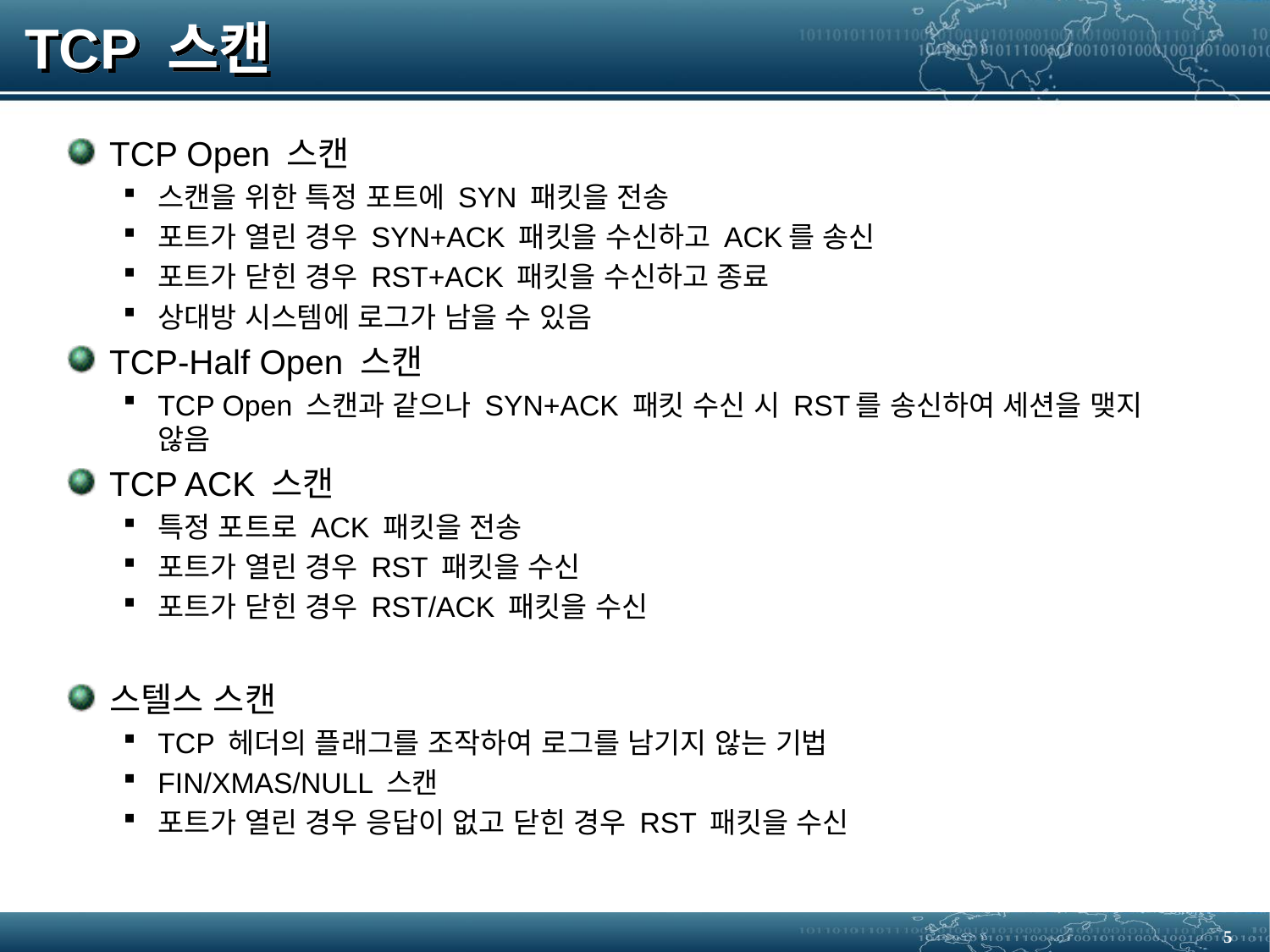

# TCP 스캔
TCP Open 스캔
스캔을 위한 특정 포트에 SYN 패킷을 전송
포트가 열린 경우 SYN+ACK 패킷을 수신하고 ACK를 송신
포트가 닫힌 경우 RST+ACK 패킷을 수신하고 종료
상대방 시스템에 로그가 남을 수 있음
TCP-Half Open 스캔
TCP Open 스캔과 같으나 SYN+ACK 패킷 수신 시 RST를 송신하여 세션을 맺지 않음
TCP ACK 스캔
특정 포트로 ACK 패킷을 전송
포트가 열린 경우 RST 패킷을 수신
포트가 닫힌 경우 RST/ACK 패킷을 수신

스텔스 스캔
TCP 헤더의 플래그를 조작하여 로그를 남기지 않는 기법
FIN/XMAS/NULL 스캔
포트가 열린 경우 응답이 없고 닫힌 경우 RST 패킷을 수신
5